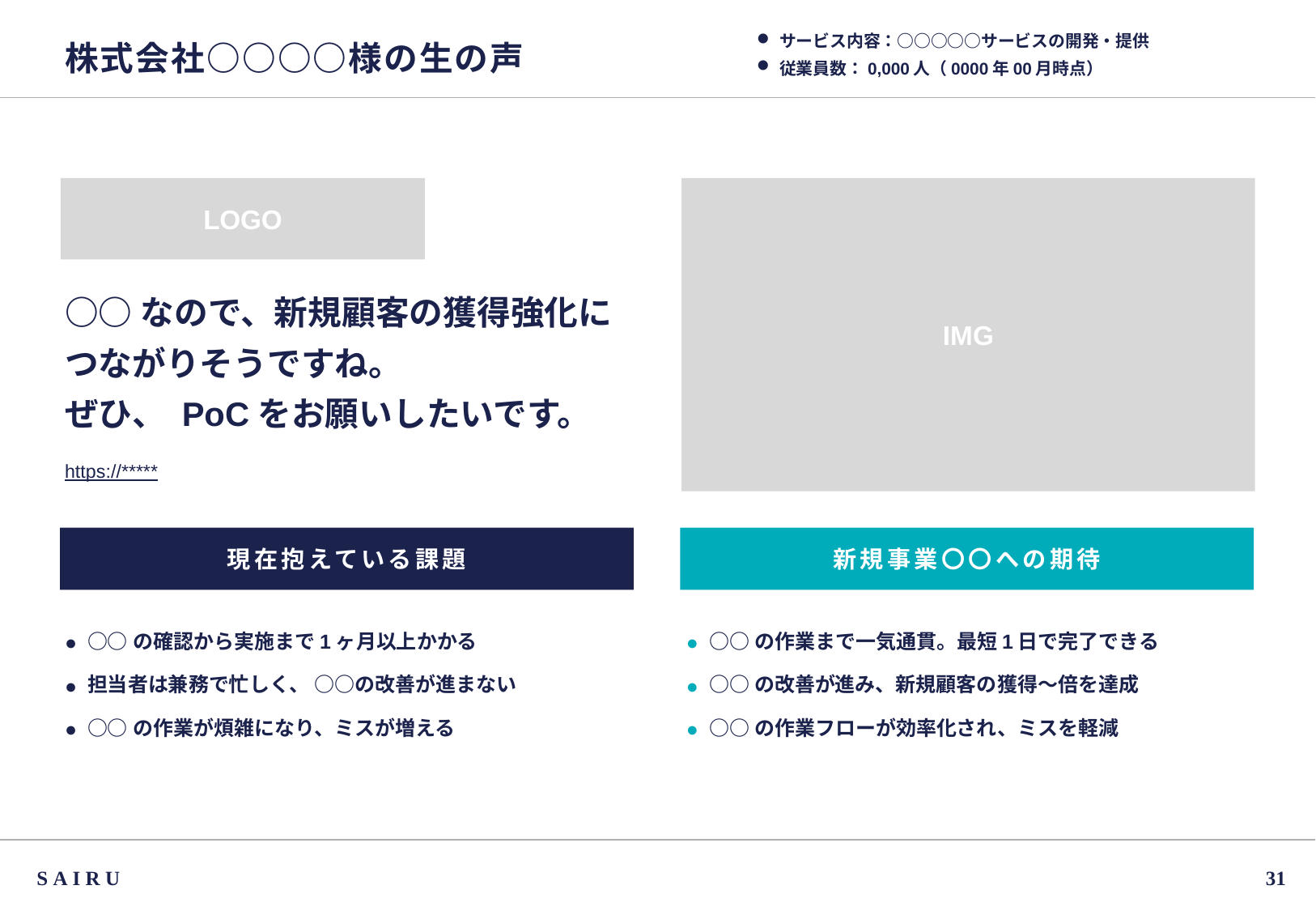

# 株式会社○○○○様の生の声
サービス内容：○○○○○サービスの開発・提供
従業員数：0,000人（0000年00月時点）
LOGO
IMG
○○なので、新規顧客の獲得強化に
つながりそうですね。
ぜひ、 PoCをお願いしたいです。
https://*****
現在抱えている課題
新規事業〇〇への期待
○○の確認から実施まで1ヶ月以上かかる
担当者は兼務で忙しく、 ○○の改善が進まない
○○の作業が煩雑になり、ミスが増える
○○の作業まで一気通貫。最短1日で完了できる
○○の改善が進み、新規顧客の獲得〜倍を達成
○○の作業フローが効率化され、ミスを軽減
SAIRU
31